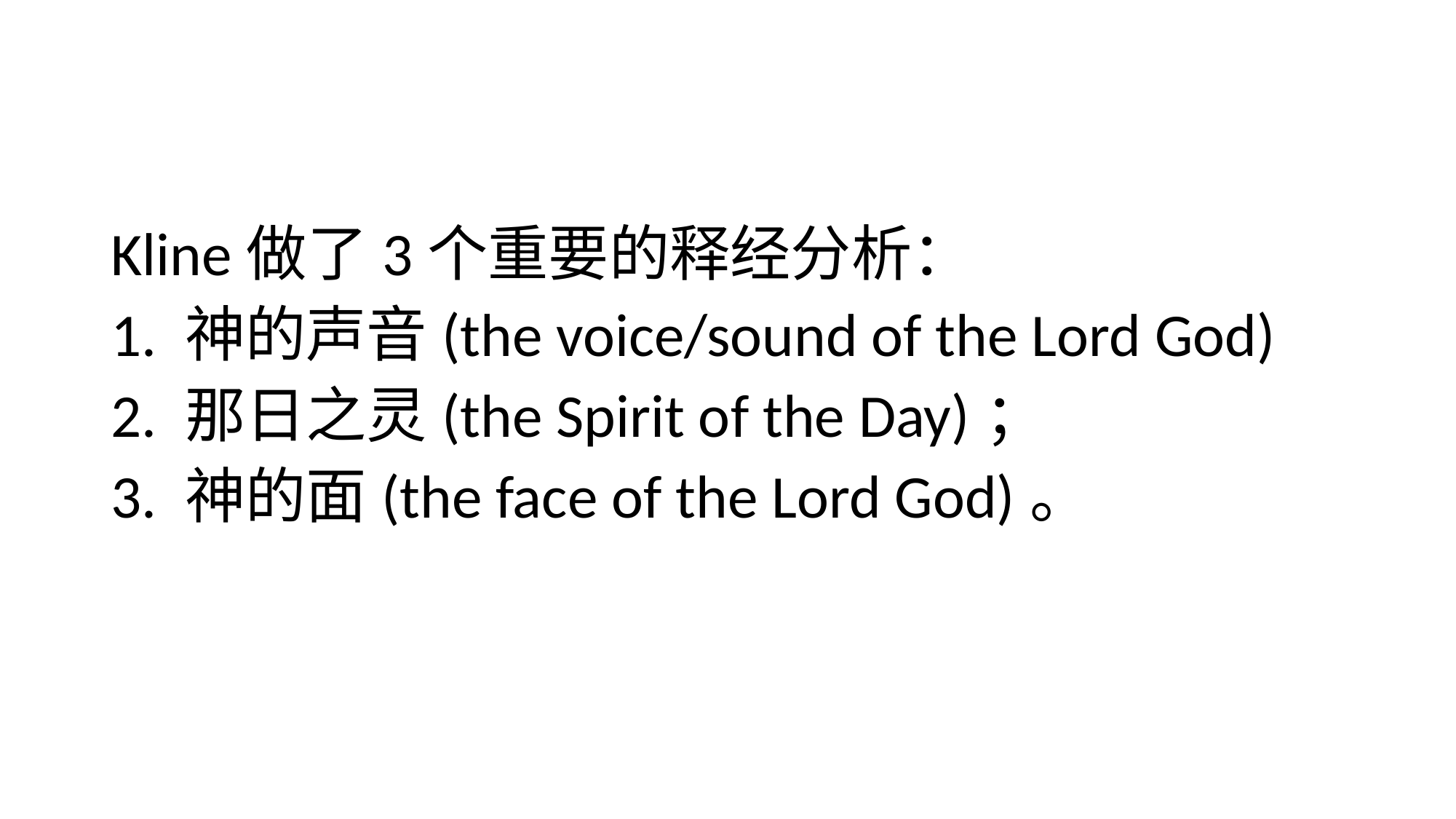

#
Kline做了3个重要的释经分析：
1. 神的声音(the voice/sound of the Lord God)
2. 那日之灵(the Spirit of the Day)；
3. 神的面(the face of the Lord God)。